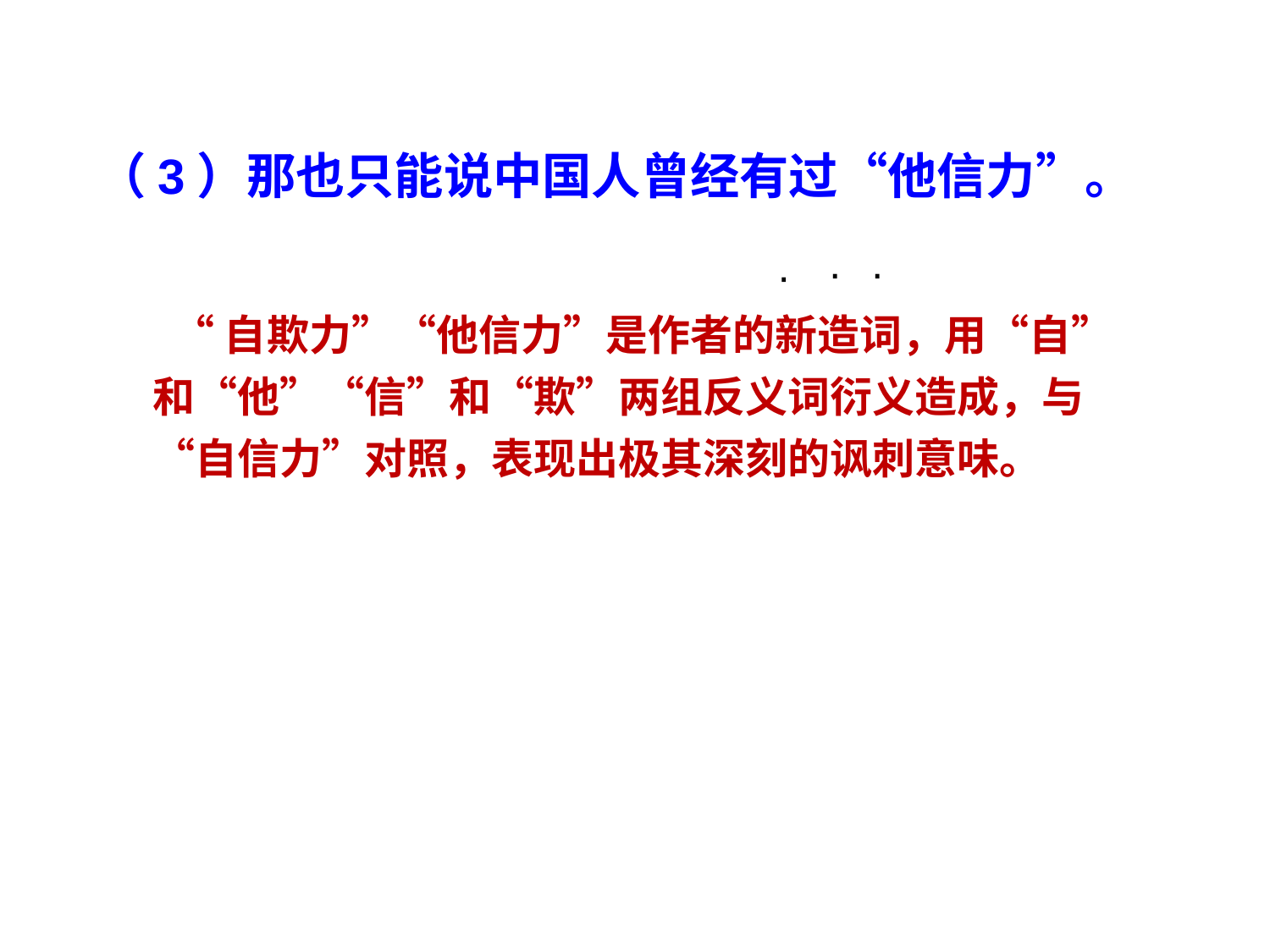

（3）那也只能说中国人曾经有过“他信力”。
·
·
·
  “自欺力”“他信力”是作者的新造词，用“自”和“他”“信”和“欺”两组反义词衍义造成，与“自信力”对照，表现出极其深刻的讽刺意味。